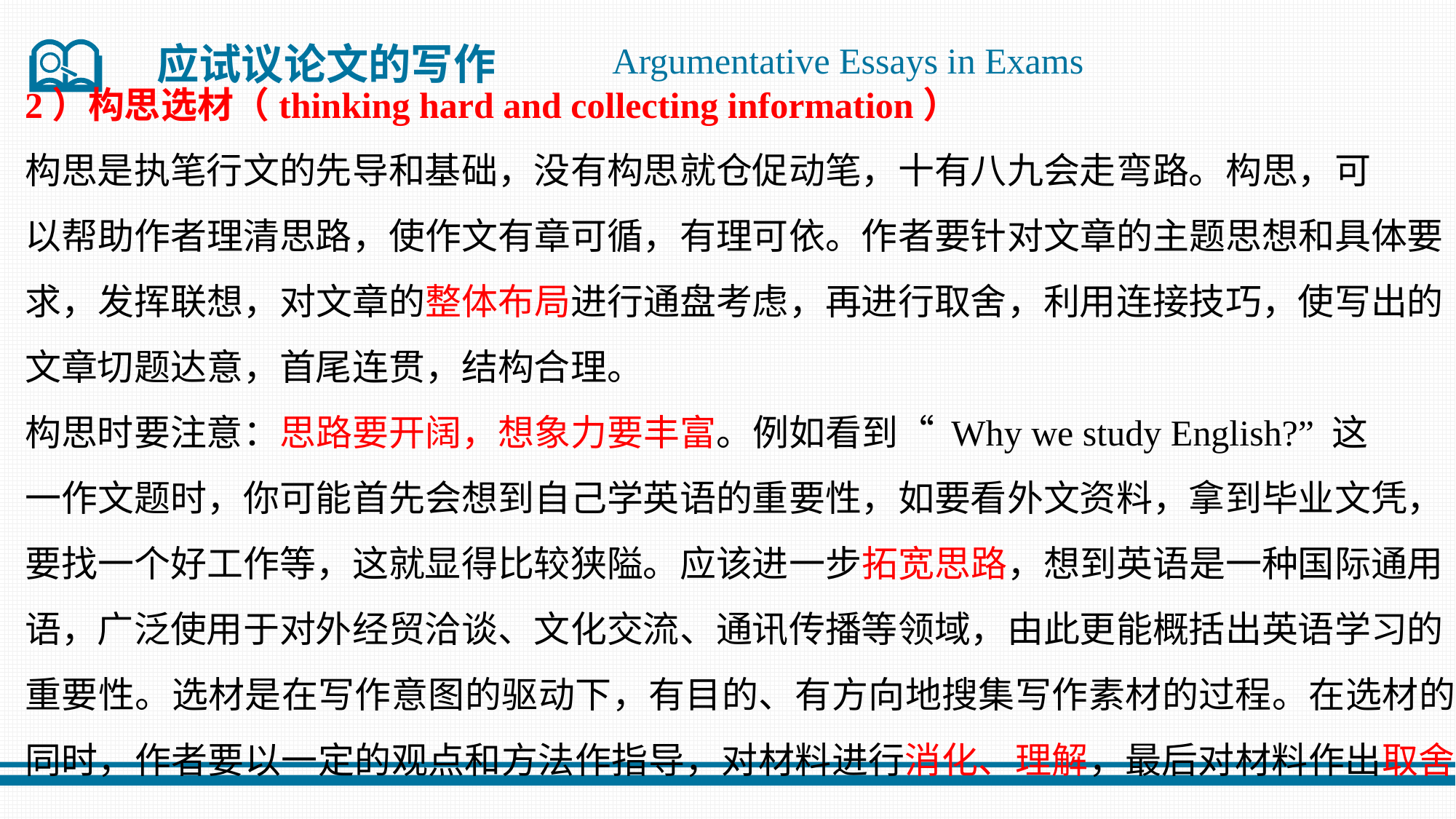

应试议论文的写作
Argumentative Essays in Exams
2）构思选材（thinking hard and collecting information）
构思是执笔行文的先导和基础，没有构思就仓促动笔，十有八九会走弯路。构思，可
以帮助作者理清思路，使作文有章可循，有理可依。作者要针对文章的主题思想和具体要
求，发挥联想，对文章的整体布局进行通盘考虑，再进行取舍，利用连接技巧，使写出的
文章切题达意，首尾连贯，结构合理。
构思时要注意：思路要开阔，想象力要丰富。例如看到“ Why we study English?” 这
一作文题时，你可能首先会想到自己学英语的重要性，如要看外文资料，拿到毕业文凭，
要找一个好工作等，这就显得比较狭隘。应该进一步拓宽思路，想到英语是一种国际通用
语，广泛使用于对外经贸洽谈、文化交流、通讯传播等领域，由此更能概括出英语学习的
重要性。选材是在写作意图的驱动下，有目的、有方向地搜集写作素材的过程。在选材的同时，作者要以一定的观点和方法作指导，对材料进行消化、理解，最后对材料作出取舍。